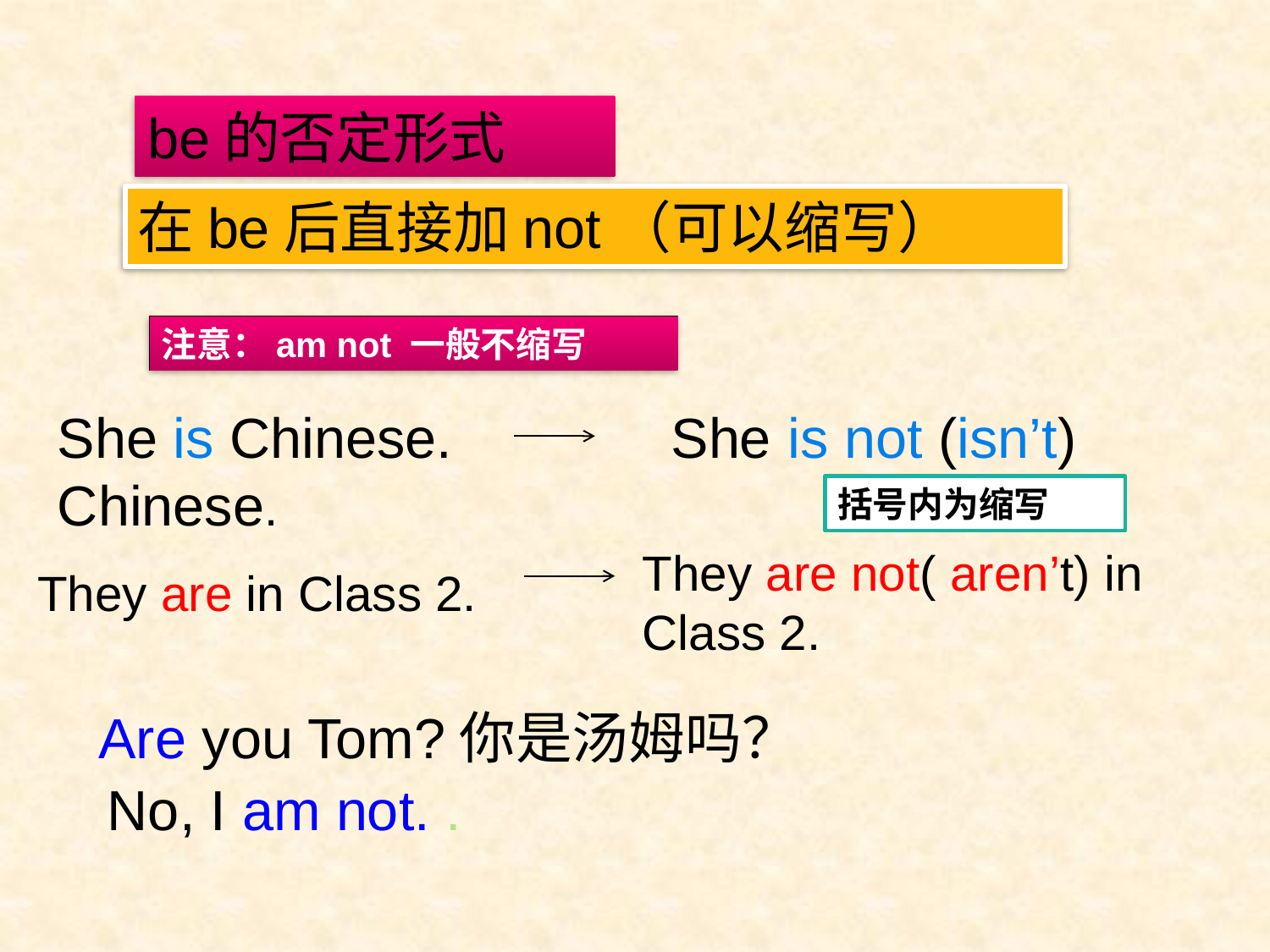

be的否定形式
在be后直接加not（可以缩写）
注意：am not 一般不缩写
She is Chinese.              She is not (isn’t) Chinese.
括号内为缩写
They are not( aren’t) in Class 2.
They are in Class 2.

Are you Tom?你是汤姆吗？
No, I am not. .